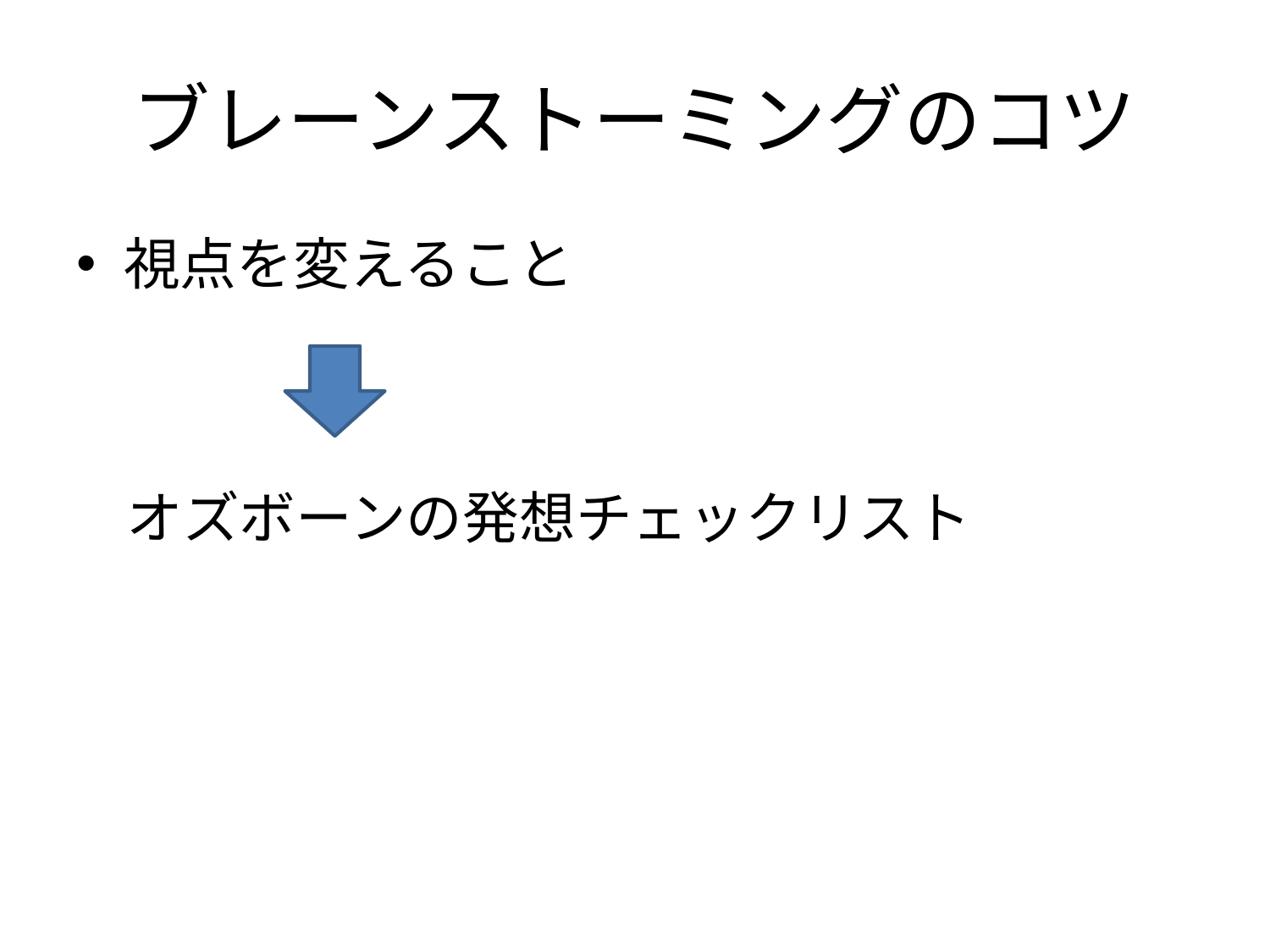

# ブレーンストーミングのコツ
視点を変えること

  オズボーンの発想チェックリスト